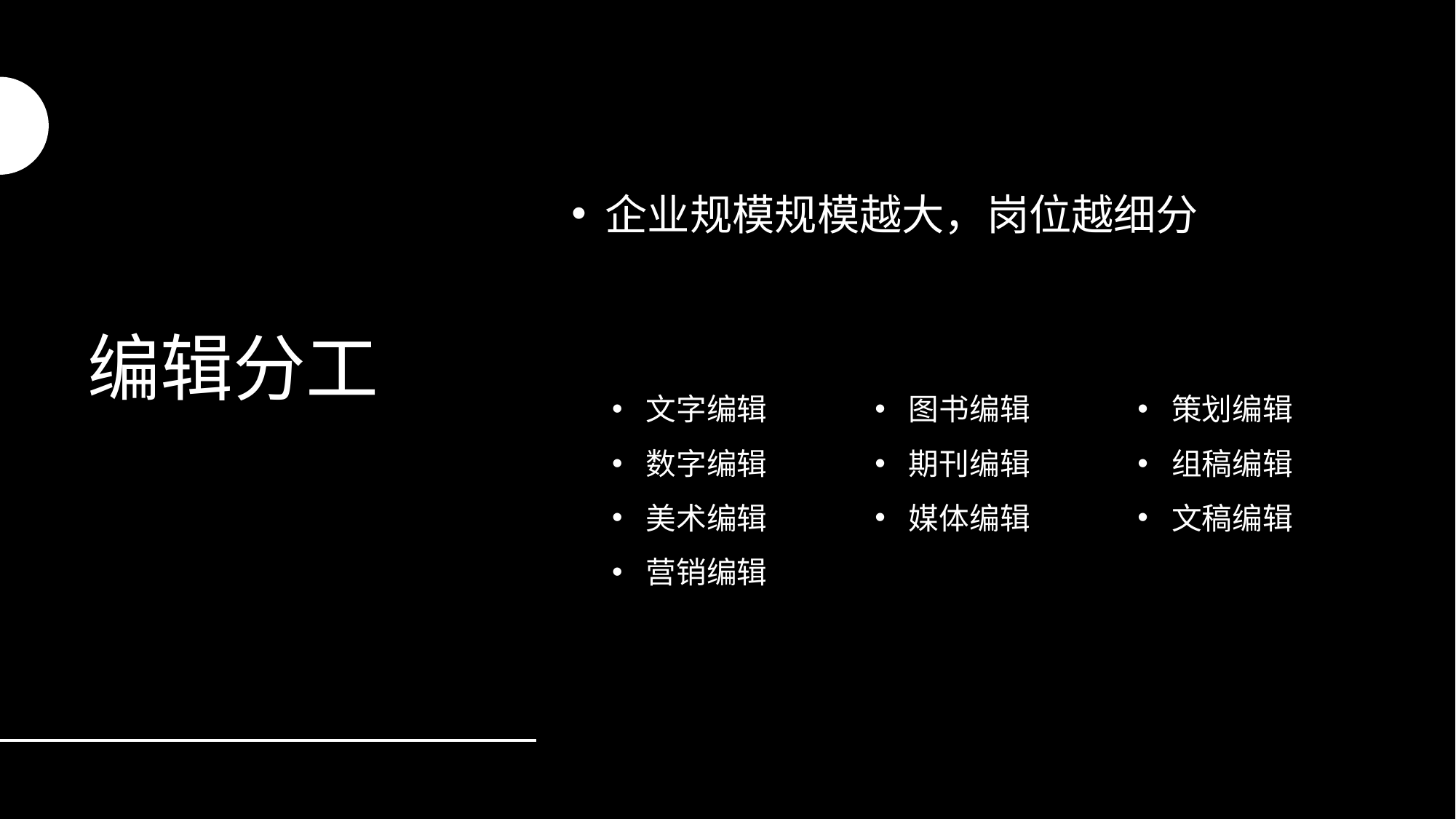

# 编辑分工
企业规模规模越大，岗位越细分
文字编辑
数字编辑
美术编辑
营销编辑
图书编辑
期刊编辑
媒体编辑
策划编辑
组稿编辑
文稿编辑